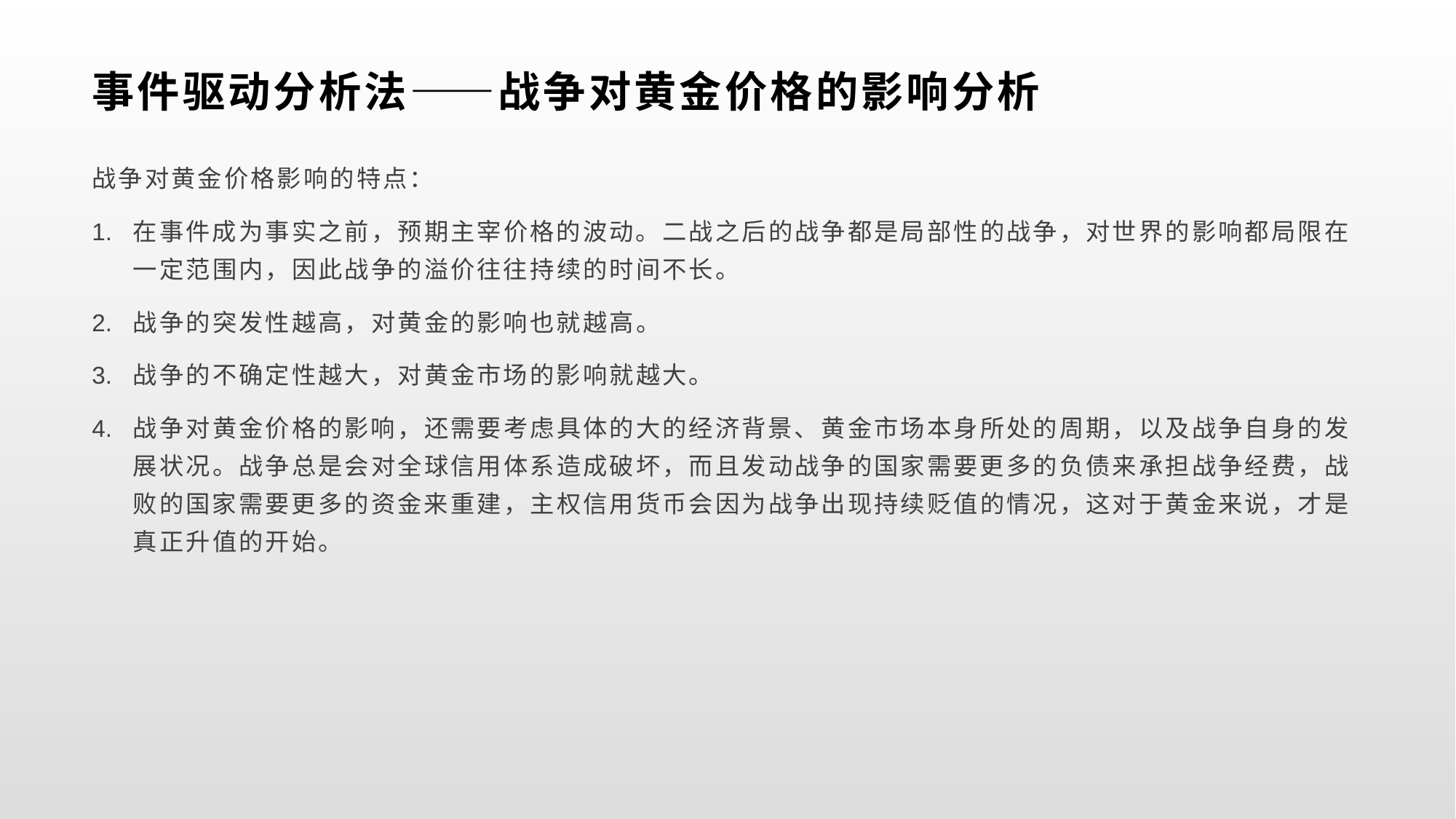

# 事件驱动分析法——战争对黄金价格的影响分析
战争对黄金价格影响的特点：
在事件成为事实之前，预期主宰价格的波动。二战之后的战争都是局部性的战争，对世界的影响都局限在一定范围内，因此战争的溢价往往持续的时间不长。
战争的突发性越高，对黄金的影响也就越高。
战争的不确定性越大，对黄金市场的影响就越大。
战争对黄金价格的影响，还需要考虑具体的大的经济背景、黄金市场本身所处的周期，以及战争自身的发展状况。战争总是会对全球信用体系造成破坏，而且发动战争的国家需要更多的负债来承担战争经费，战败的国家需要更多的资金来重建，主权信用货币会因为战争出现持续贬值的情况，这对于黄金来说，才是真正升值的开始。